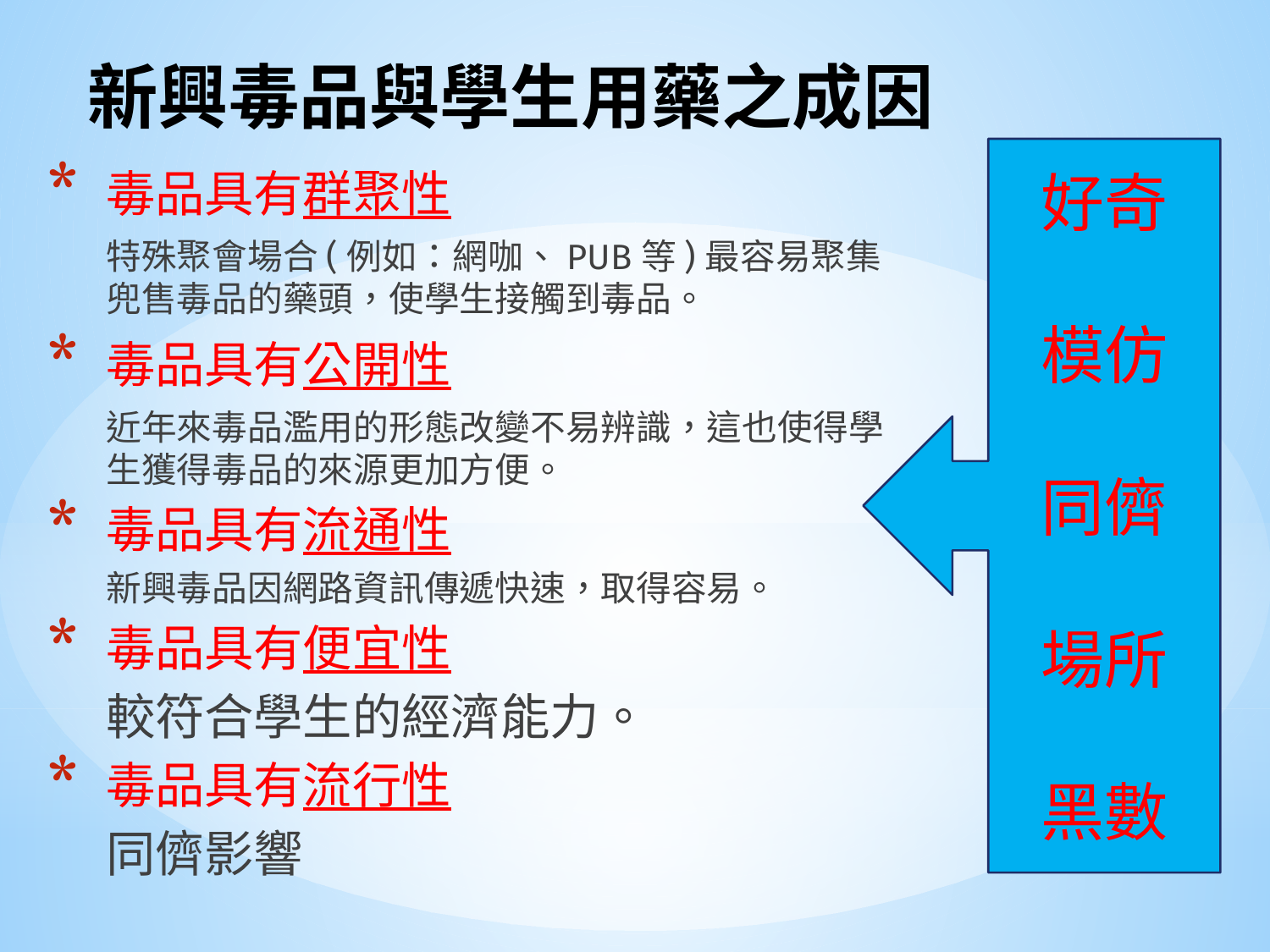

# 新興毒品與學生用藥之成因
好奇

模仿

同儕

場所

黑數
毒品具有群聚性
特殊聚會場合(例如：網咖、PUB等)最容易聚集兜售毒品的藥頭，使學生接觸到毒品。
毒品具有公開性
近年來毒品濫用的形態改變不易辨識，這也使得學生獲得毒品的來源更加方便。
毒品具有流通性
新興毒品因網路資訊傳遞快速，取得容易。
毒品具有便宜性
	較符合學生的經濟能力。
毒品具有流行性
	同儕影響